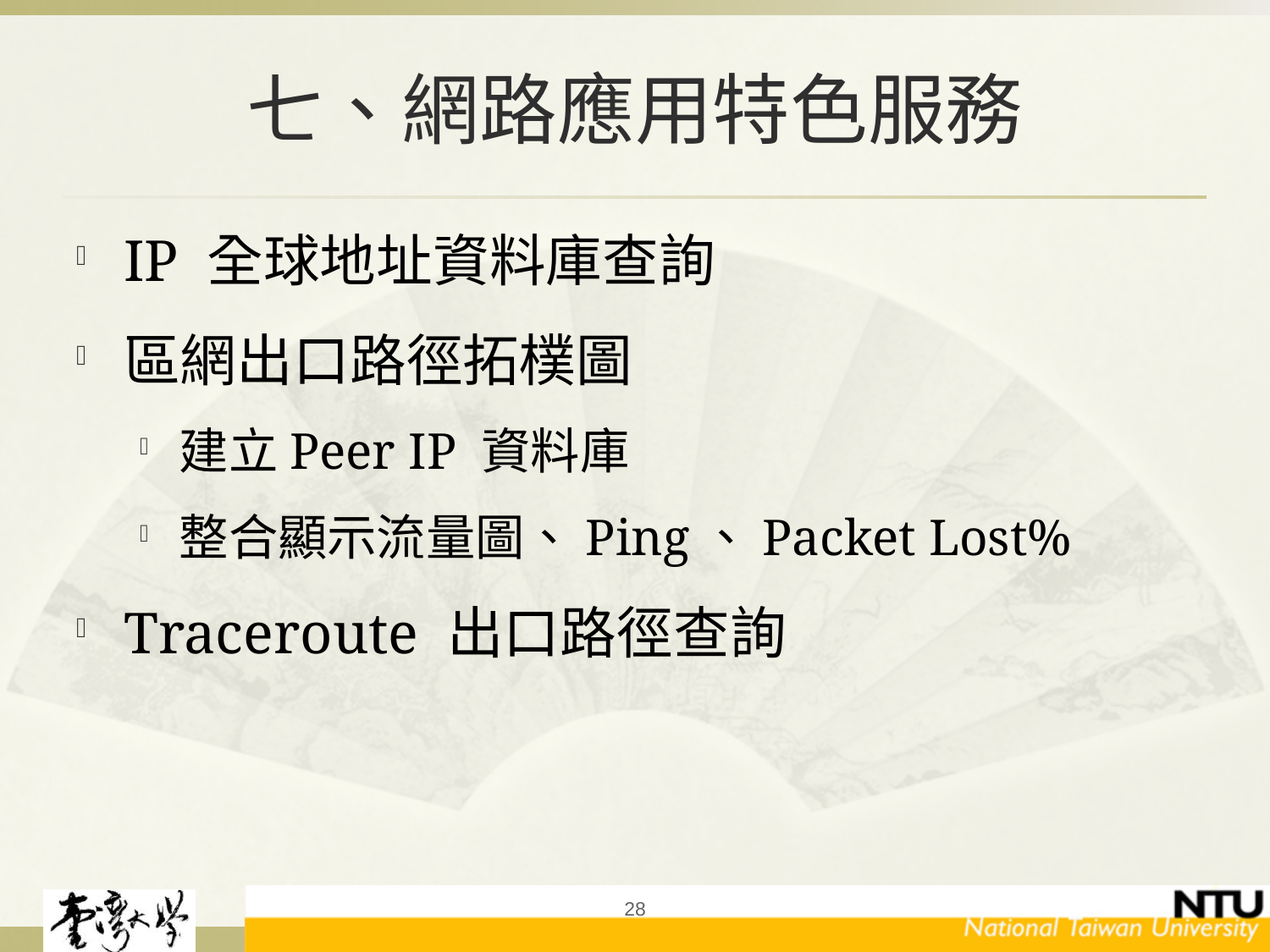

# 七、網路應用特色服務
IP 全球地址資料庫查詢
區網出口路徑拓樸圖
建立Peer IP 資料庫
整合顯示流量圖、Ping、Packet Lost%
Traceroute 出口路徑查詢
28